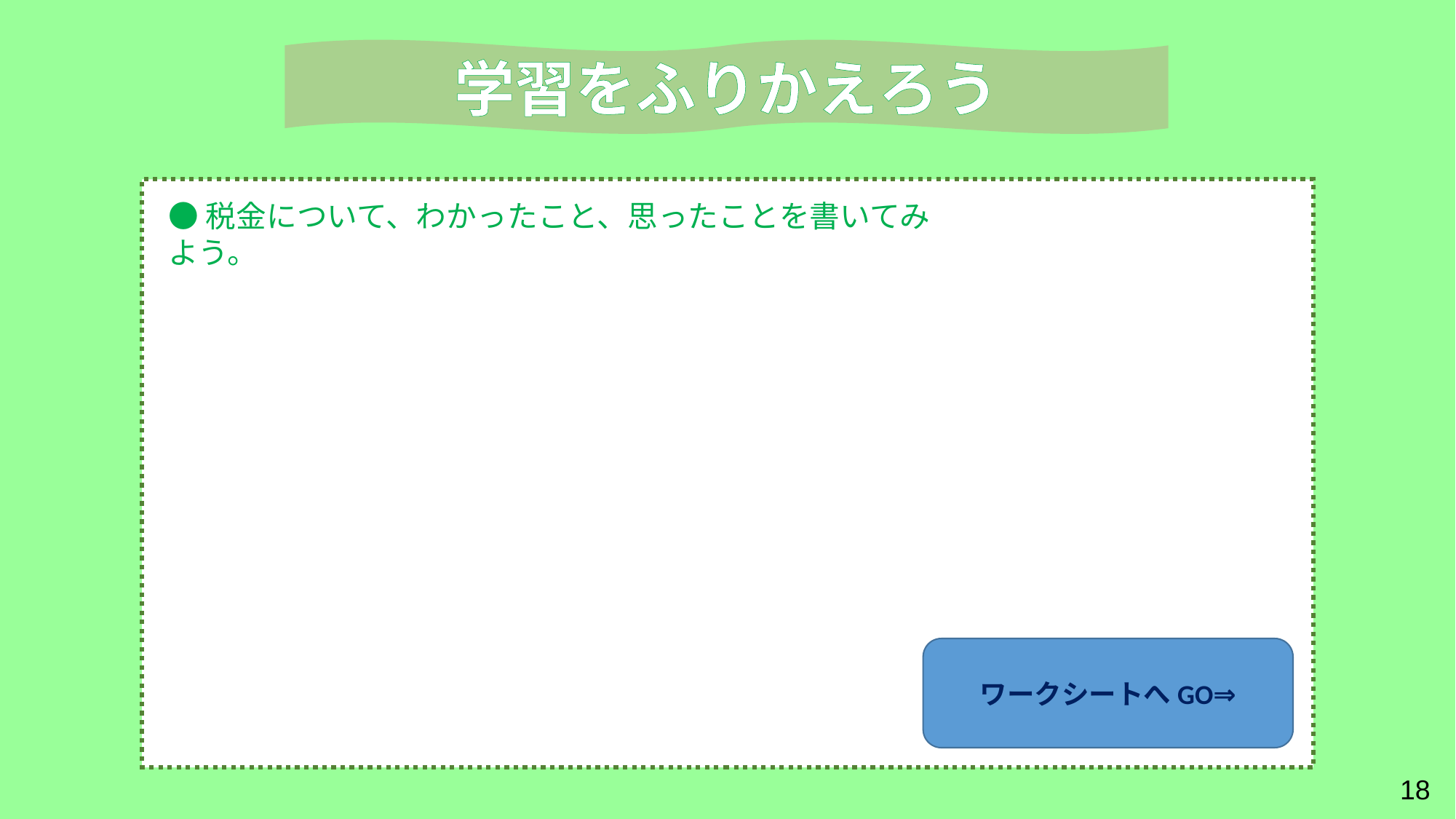

学習をふりかえろう

●税金について、わかったこと、思ったことを書いてみよう。
ワークシートへGO⇒
18